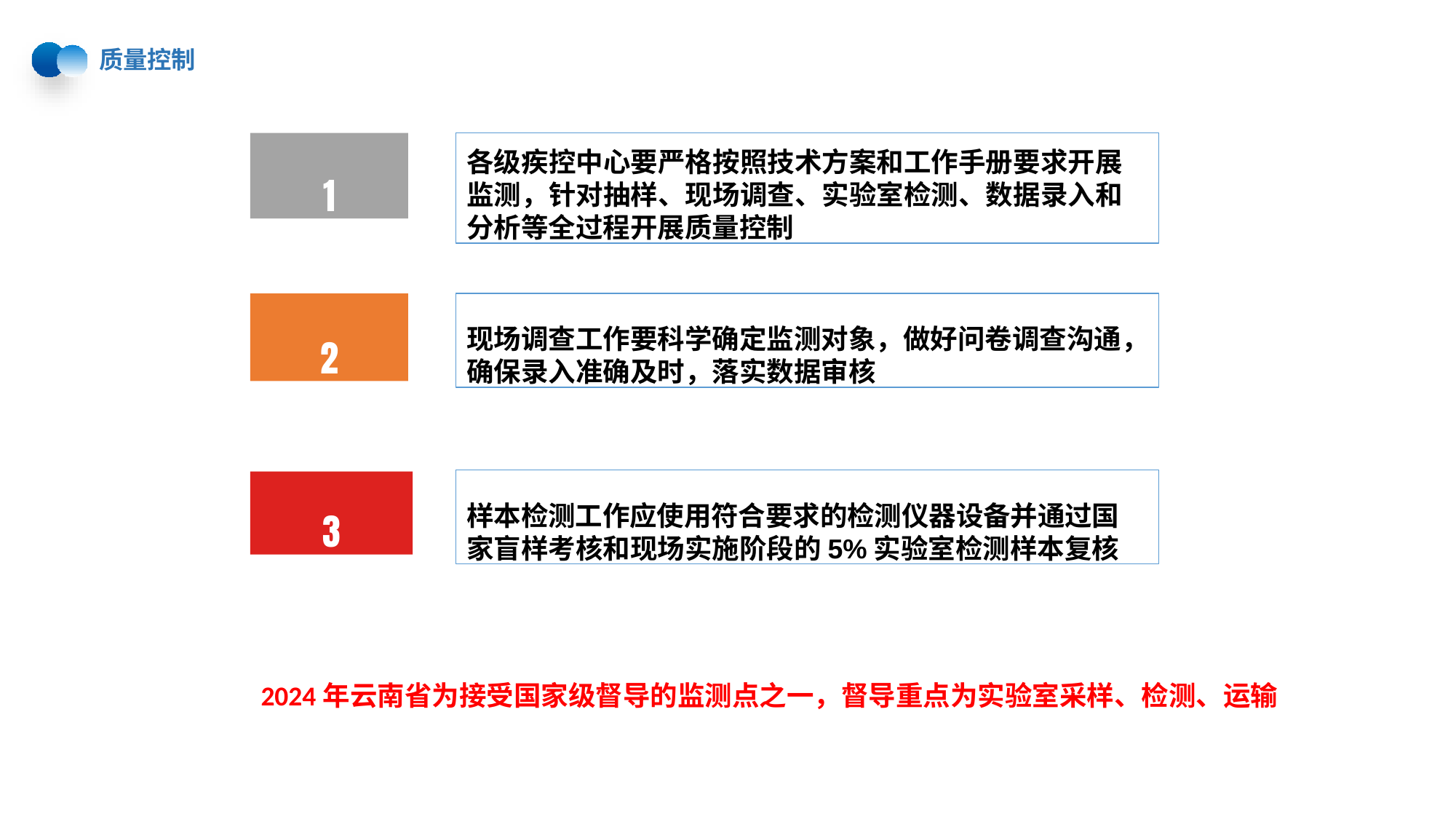

质量控制

1
各级疾控中心要严格按照技术方案和工作手册要求开展 监测，针对抽样、现场调查、实验室检测、数据录入和 分析等全过程开展质量控制

2
现场调查工作要科学确定监测对象，做好问卷调查沟通， 确保录入准确及时，落实数据审核
样本检测工作应使用符合要求的检测仪器设备并通过国
家盲样考核和现场实施阶段的5%实验室检测样本复核
3
2024年云南省为接受国家级督导的监测点之一，督导重点为实验室采样、检测、运输